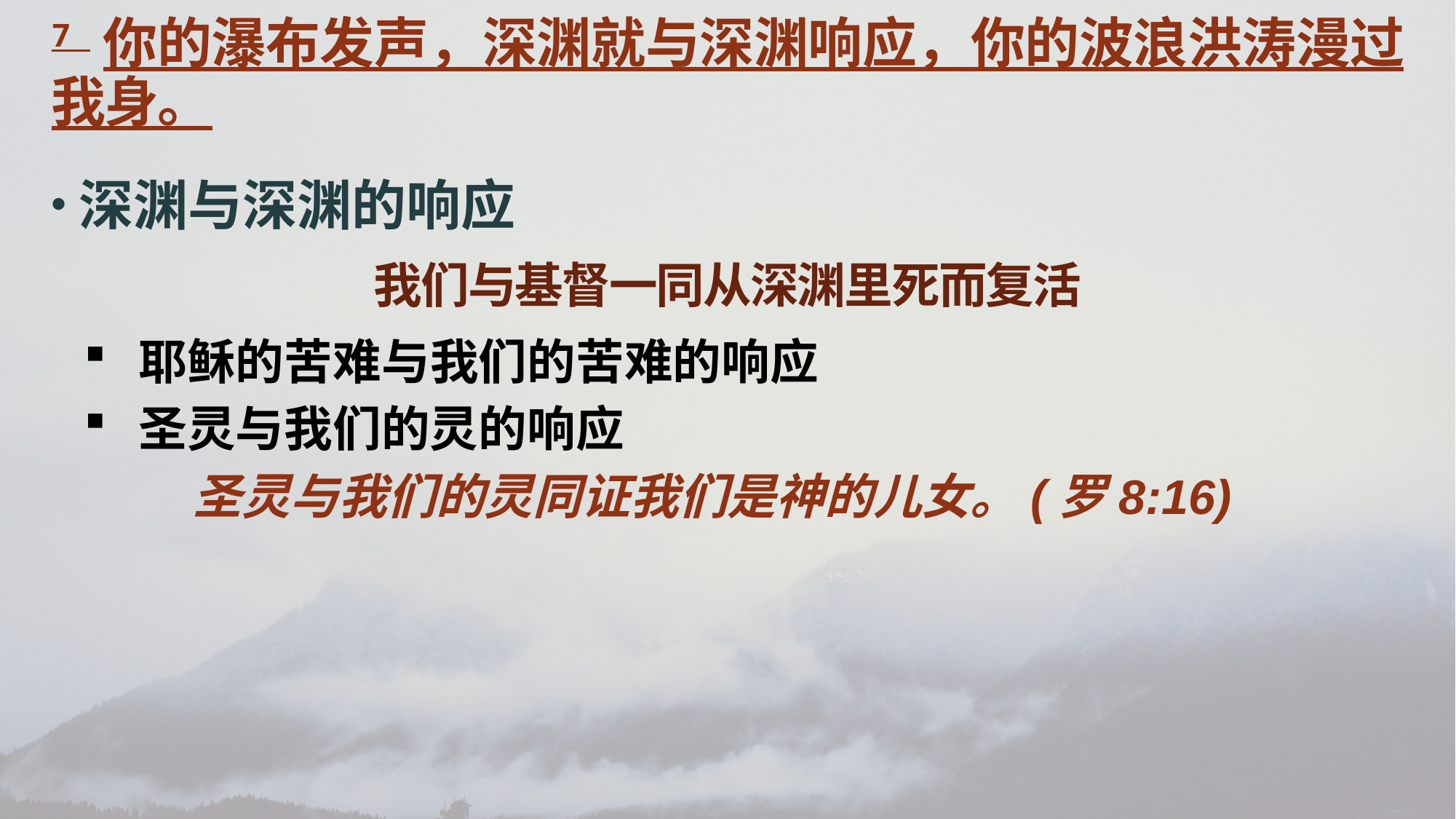

7 你的瀑布发声，深渊就与深渊响应，你的波浪洪涛漫过我身。
深渊与深渊的响应
我们与基督一同从深渊里死而复活
耶稣的苦难与我们的苦难的响应
圣灵与我们的灵的响应
	圣灵与我们的灵同证我们是神的儿女。(罗8:16)